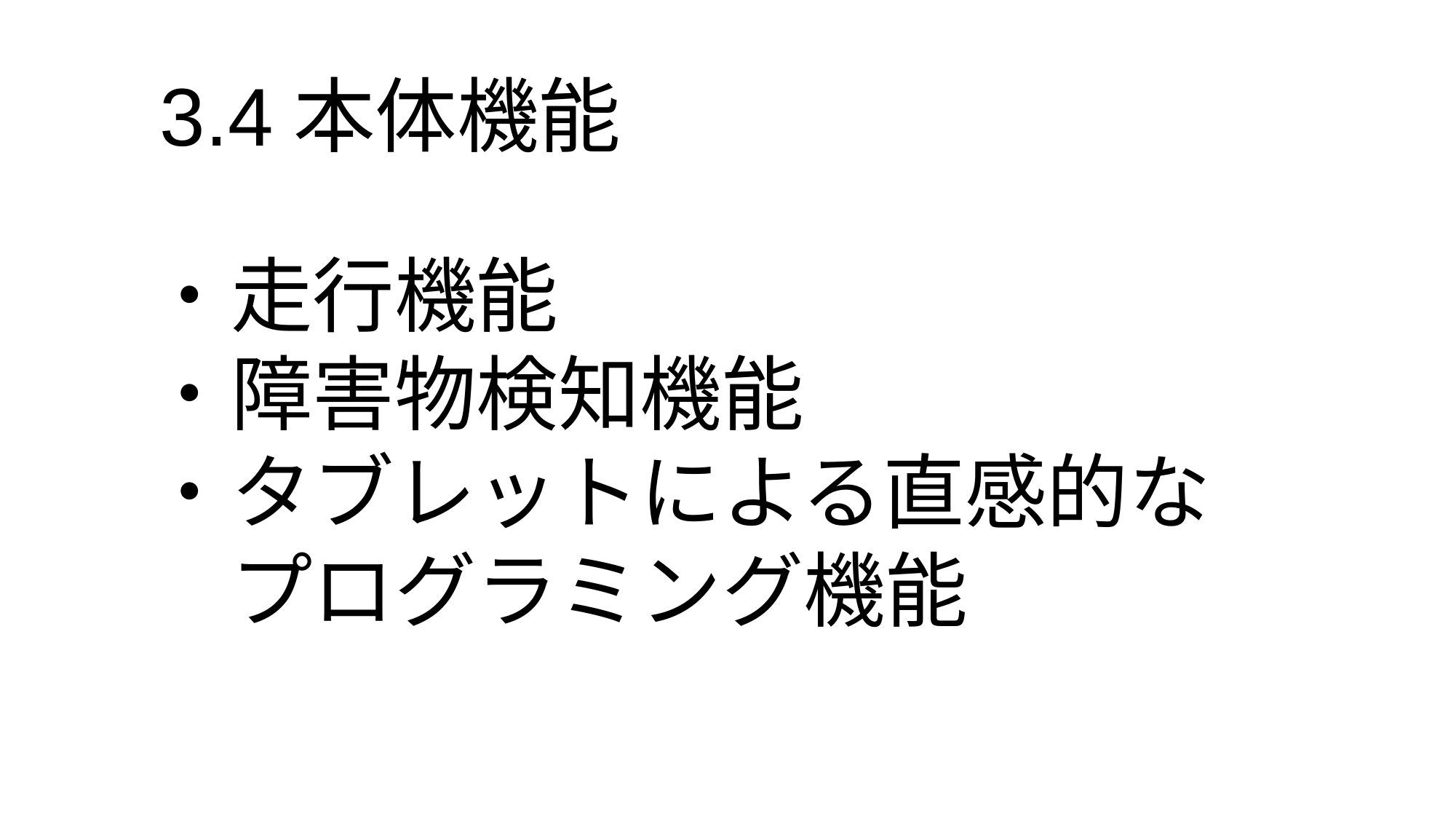

3.4本体機能
・走行機能
・障害物検知機能
・タブレットによる直感的な
　プログラミング機能